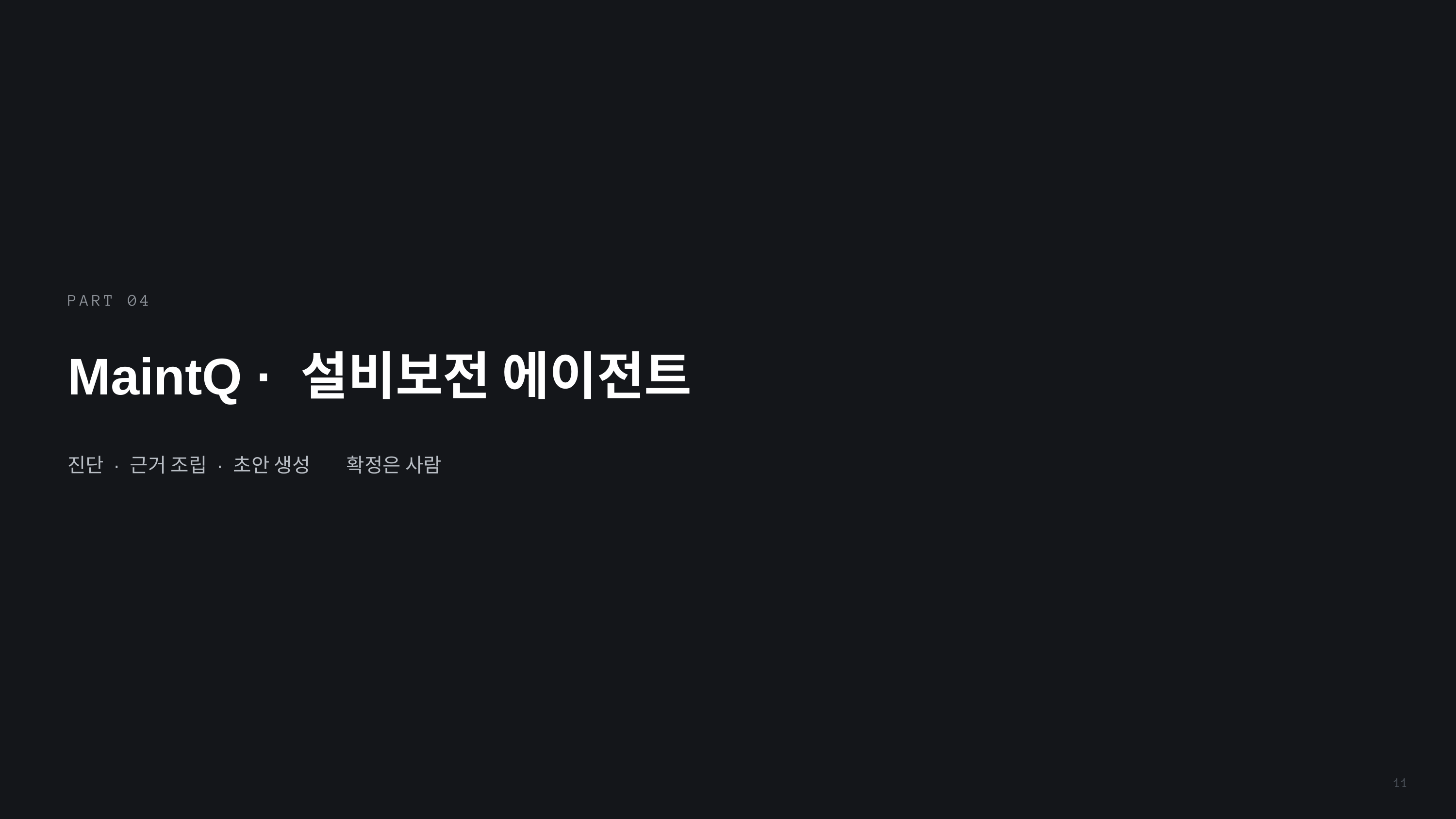

PART 04

MaintQ · 설비보전 에이전트

진단 · 근거 조립 · 초안 생성        확정은 사람

11